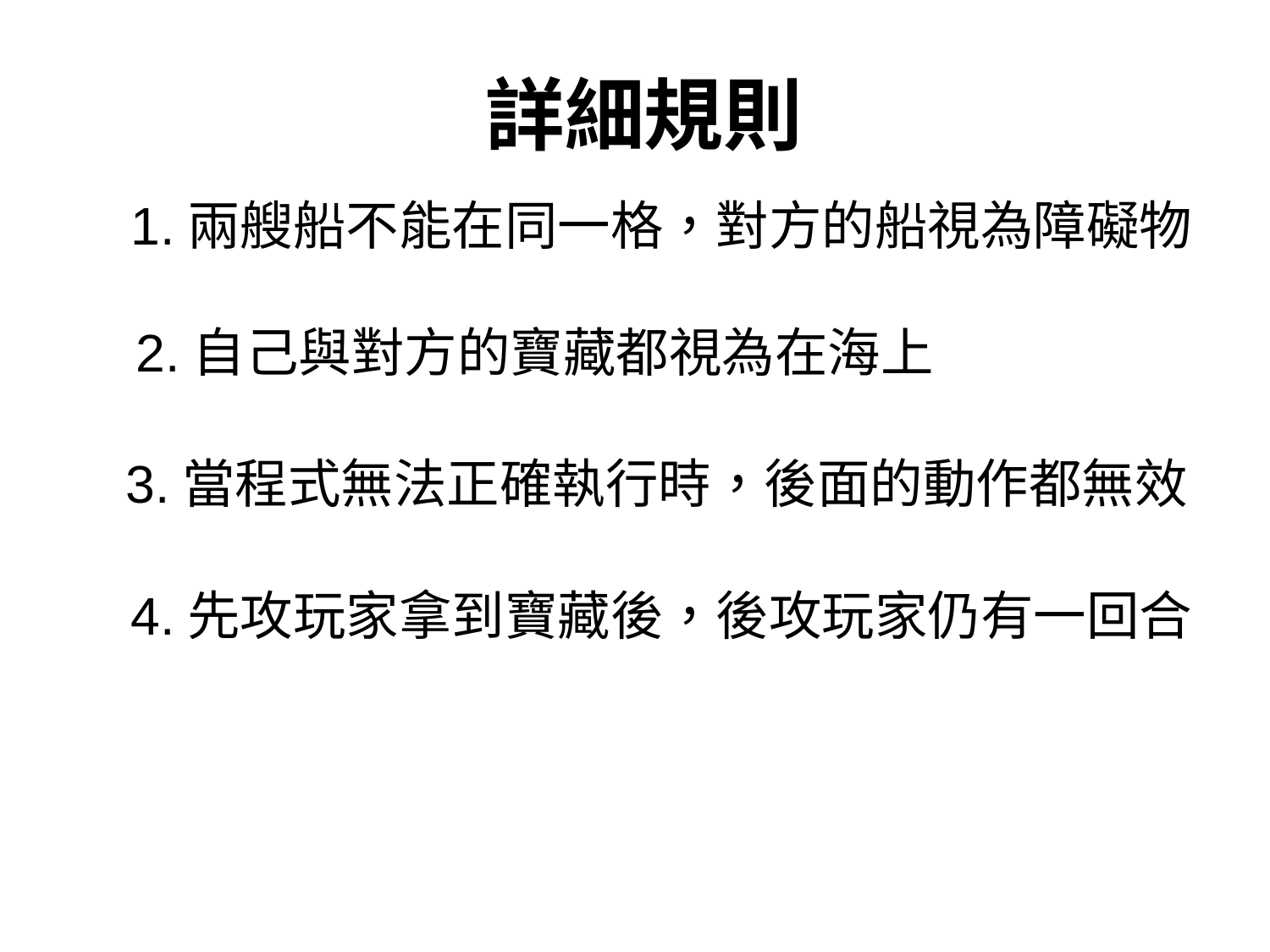

詳細規則
1.兩艘船不能在同一格，對方的船視為障礙物
2.自己與對方的寶藏都視為在海上
3.當程式無法正確執行時，後面的動作都無效
4.先攻玩家拿到寶藏後，後攻玩家仍有一回合